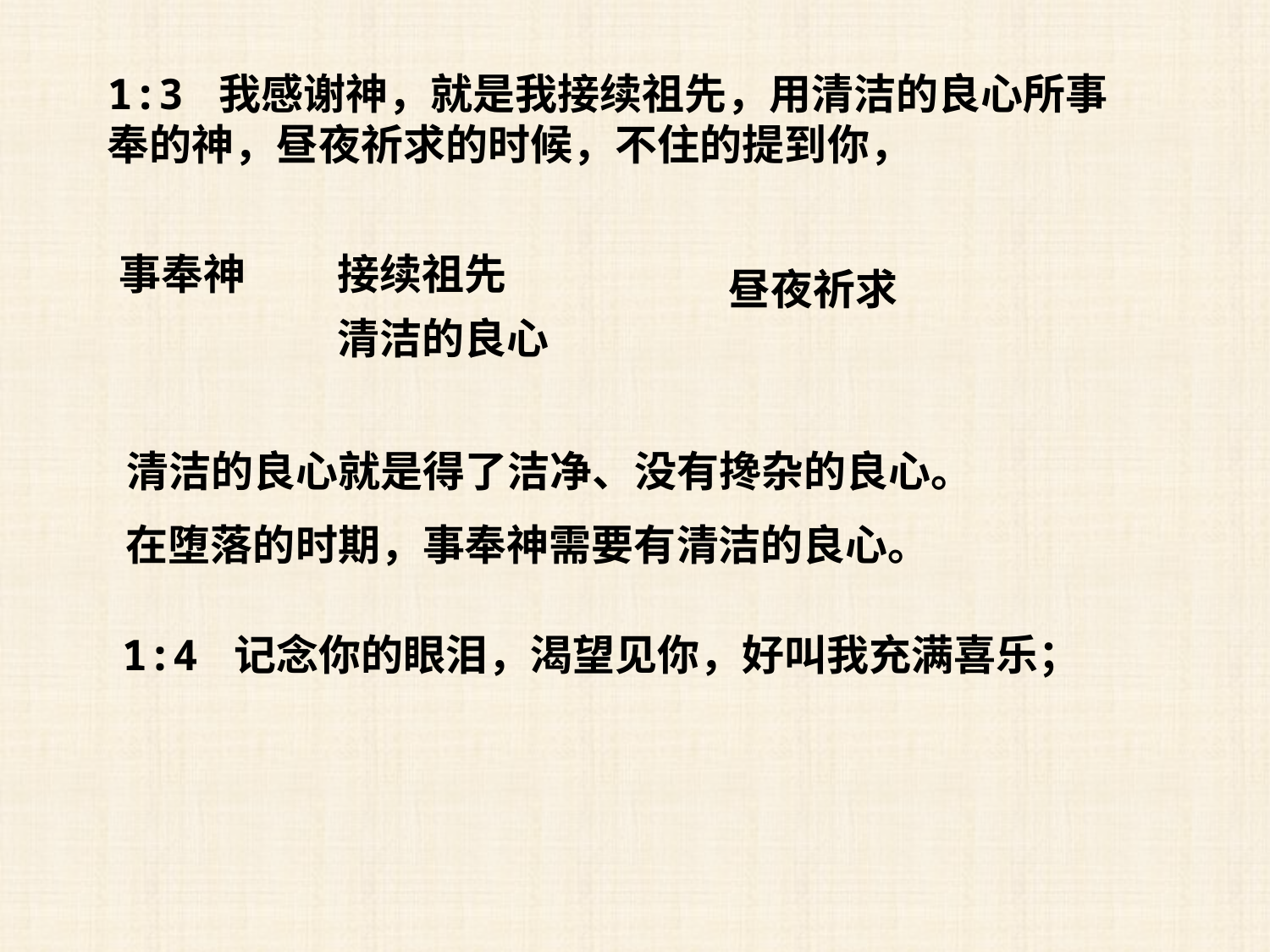

1:3 我感谢神，就是我接续祖先，用清洁的良心所事奉的神，昼夜祈求的时候，不住的提到你，
事奉神
接续祖先
昼夜祈求
清洁的良心
清洁的良心就是得了洁净、没有搀杂的良心。
在堕落的时期，事奉神需要有清洁的良心。
1:4 记念你的眼泪，渴望见你，好叫我充满喜乐；